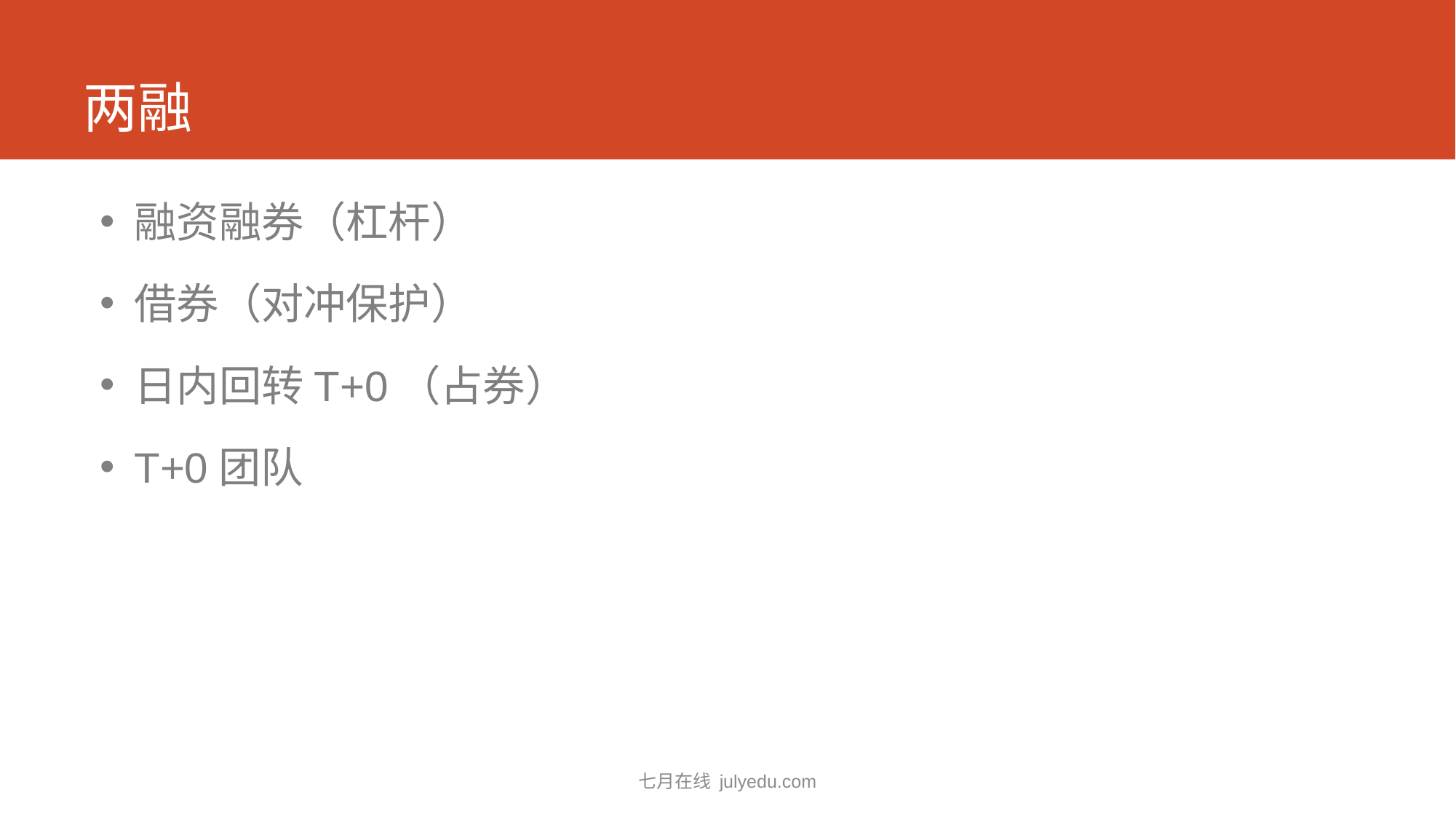

# 两融
融资融券（杠杆）
借券（对冲保护）
日内回转T+0（占券）
T+0团队
七月在线 julyedu.com